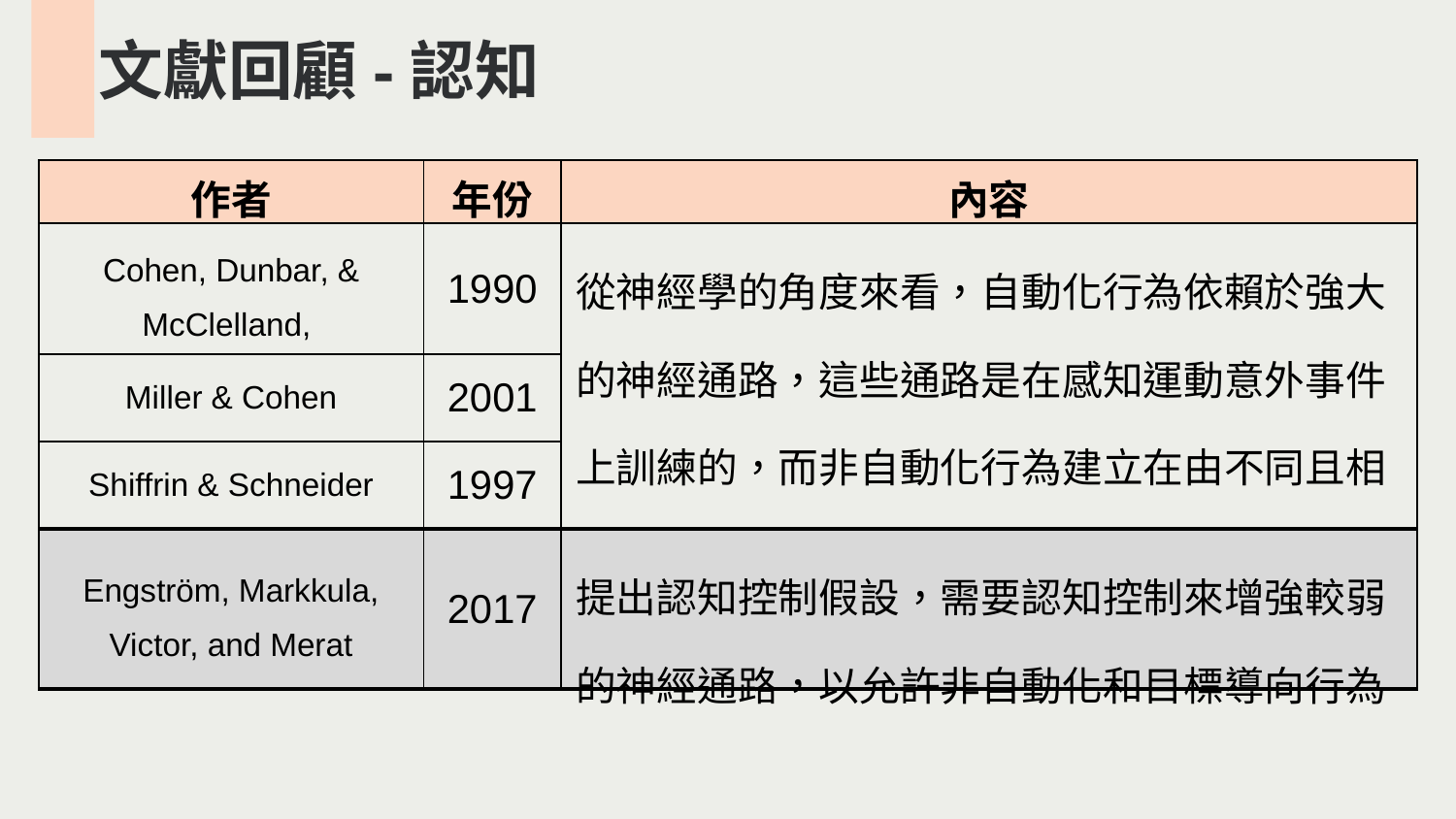

文獻回顧-認知
| 作者 | 年份 | 內容 |
| --- | --- | --- |
| Cohen, Dunbar, & McClelland, | 1990 | 從神經學的角度來看，自動化行為依賴於強大的神經通路，這些通路是在感知運動意外事件上訓練的，而非自動化行為建立在由不同且相對不頻繁的意外事件引起的較弱通路上 |
| Miller & Cohen | 2001 |  |
| Shiffrin & Schneider | 1997 |  |
| Engström, Markkula, Victor, and Merat | 2017 | 提出認知控制假設，需要認知控制來增強較弱的神經通路，以允許非自動化和目標導向行為 |